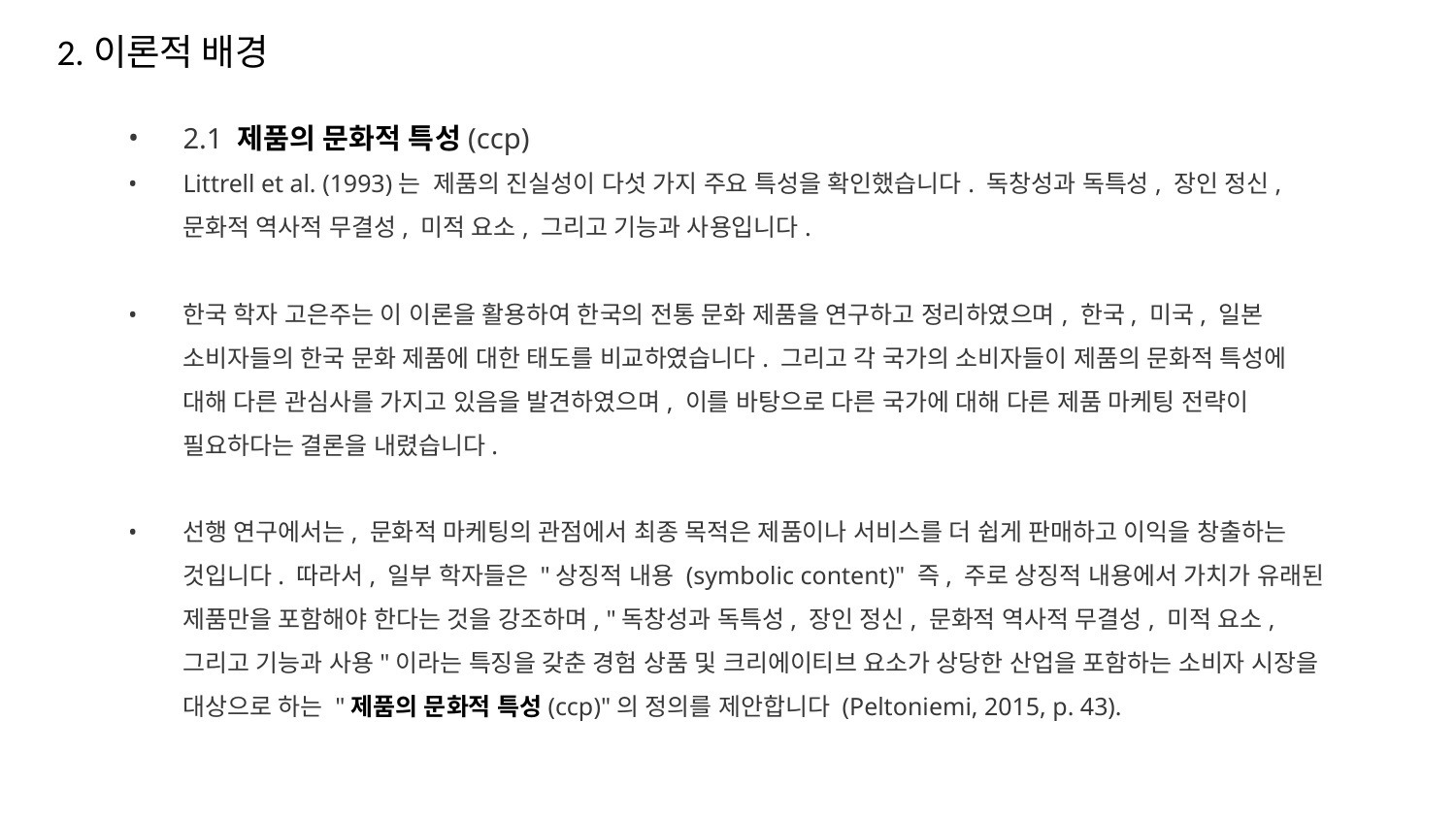

2.이론적 배경

2.1 제품의 문화적 특성(ccp)
Littrell et al. (1993)는  제품의 진실성이 다섯 가지 주요 특성을 확인했습니다. 독창성과 독특성, 장인 정신, 문화적 역사적 무결성, 미적 요소, 그리고 기능과 사용입니다.

한국 학자 고은주는 이 이론을 활용하여 한국의 전통 문화 제품을 연구하고 정리하였으며, 한국, 미국, 일본 소비자들의 한국 문화 제품에 대한 태도를 비교하였습니다. 그리고 각 국가의 소비자들이 제품의 문화적 특성에 대해 다른 관심사를 가지고 있음을 발견하였으며, 이를 바탕으로 다른 국가에 대해 다른 제품 마케팅 전략이 필요하다는 결론을 내렸습니다.

선행 연구에서는, 문화적 마케팅의 관점에서 최종 목적은 제품이나 서비스를 더 쉽게 판매하고 이익을 창출하는 것입니다. 따라서, 일부 학자들은 "상징적 내용 (symbolic content)" 즉, 주로 상징적 내용에서 가치가 유래된 제품만을 포함해야 한다는 것을 강조하며, "독창성과 독특성, 장인 정신, 문화적 역사적 무결성, 미적 요소, 그리고 기능과 사용"이라는 특징을 갖춘 경험 상품 및 크리에이티브 요소가 상당한 산업을 포함하는 소비자 시장을 대상으로 하는 "제품의 문화적 특성(ccp)"의 정의를 제안합니다 (Peltoniemi, 2015, p. 43).